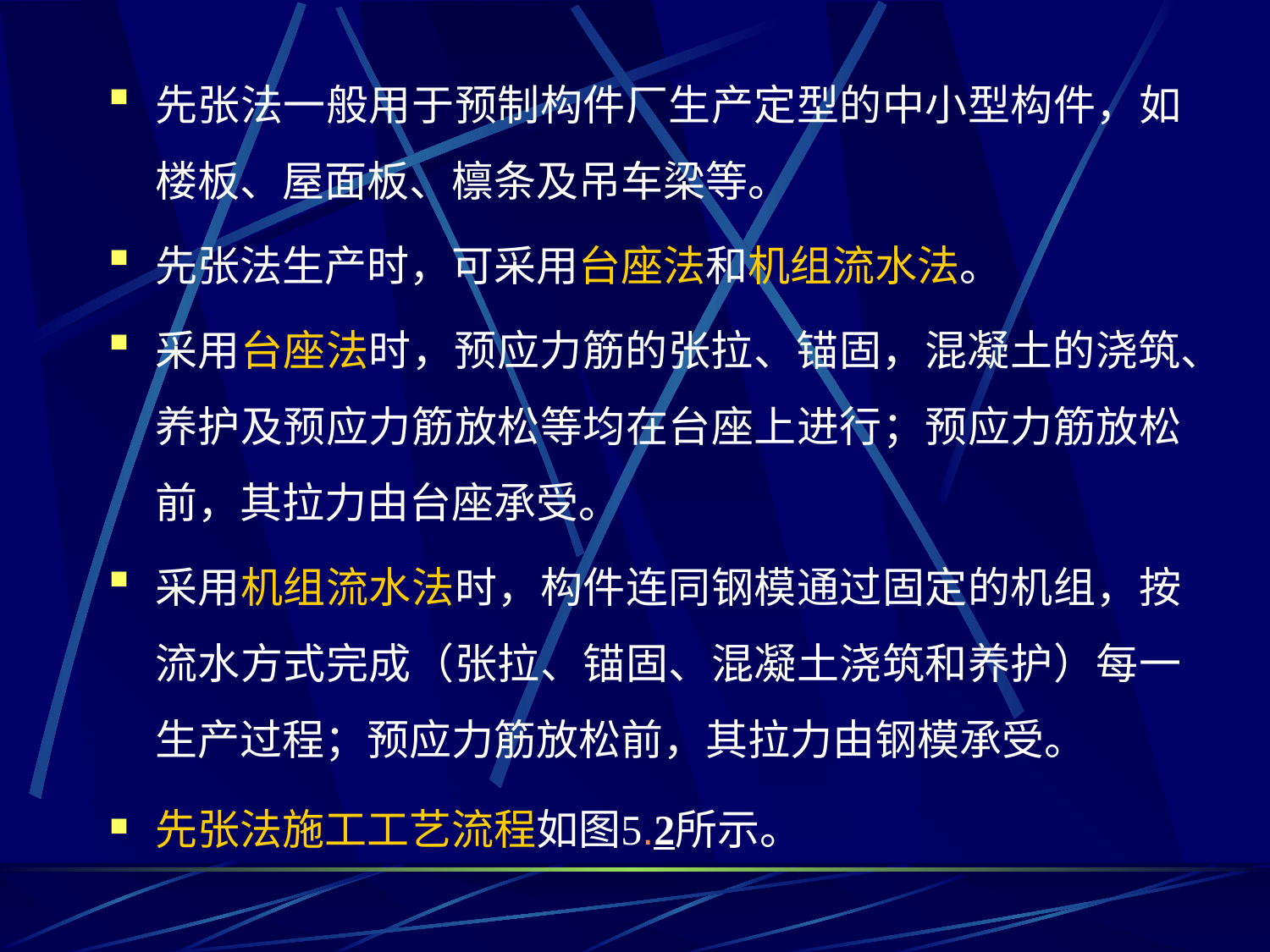

先张法一般用于预制构件厂生产定型的中小型构件，如楼板、屋面板、檩条及吊车梁等。
先张法生产时，可采用台座法和机组流水法。
采用台座法时，预应力筋的张拉、锚固，混凝土的浇筑、养护及预应力筋放松等均在台座上进行；预应力筋放松前，其拉力由台座承受。
采用机组流水法时，构件连同钢模通过固定的机组，按流水方式完成（张拉、锚固、混凝土浇筑和养护）每一生产过程；预应力筋放松前，其拉力由钢模承受。
先张法施工工艺流程如图5.2所示。